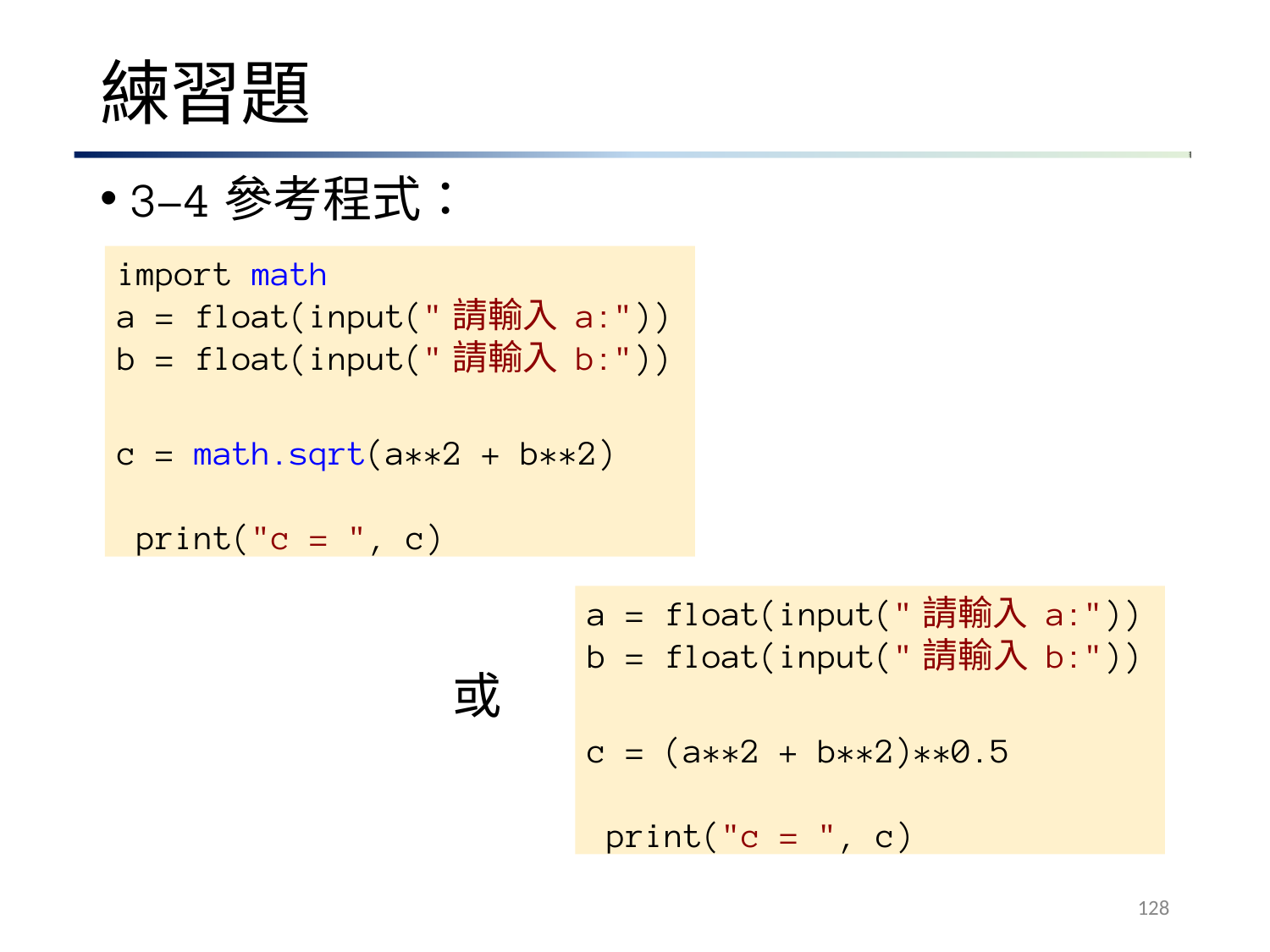

# 練習題
3-4參考程式：
import math
a = float(input("請輸入 a:"))
b = float(input("請輸入 b:"))
c = math.sqrt(a**2 + b**2)  print("c = ", c)
a = float(input("請輸入 a:"))
b = float(input("請輸入 b:"))
c = (a**2 + b**2)**0.5  print("c = ", c)
或
或
128